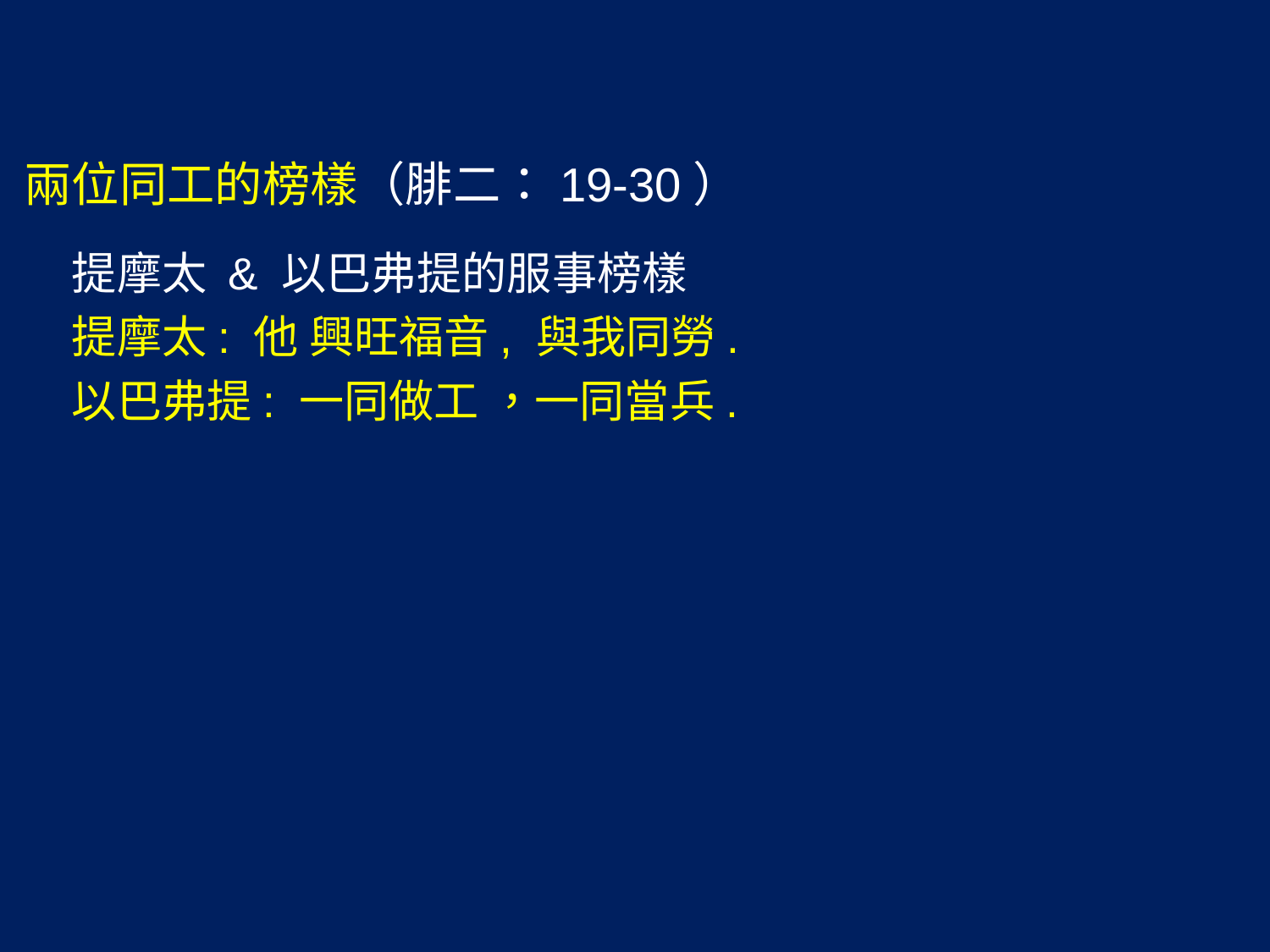

兩位同工的榜樣（腓二：19-30）
提摩太 & 以巴弗提的服事榜樣
提摩太: 他 興旺福音, 與我同勞.
以巴弗提: 一同做工 ，一同當兵.